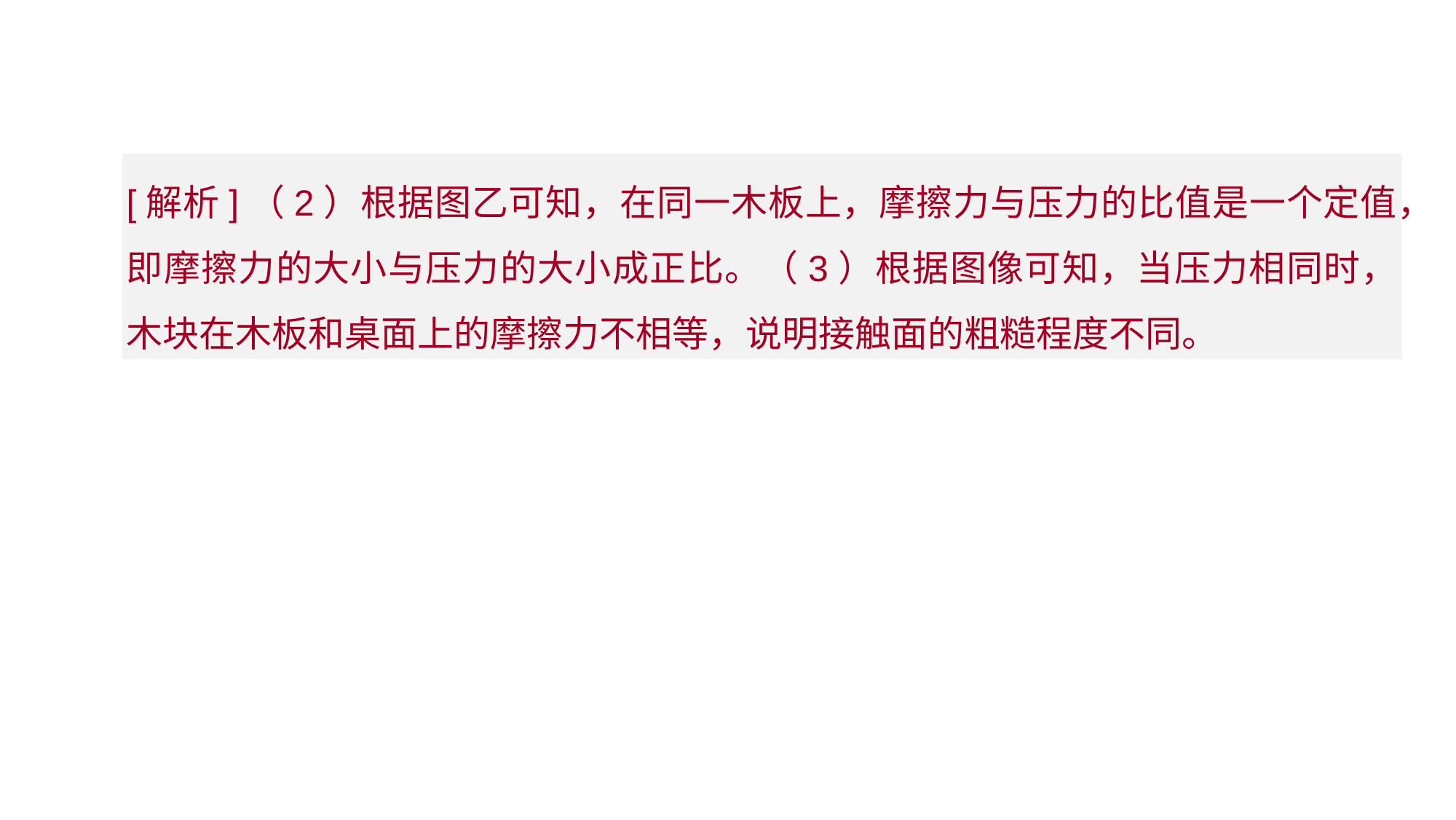

[解析]（2）根据图乙可知，在同一木板上，摩擦力与压力的比值是一个定值，即摩擦力的大小与压力的大小成正比。（3）根据图像可知，当压力相同时，木块在木板和桌面上的摩擦力不相等，说明接触面的粗糙程度不同。
真题回顾 把握考向